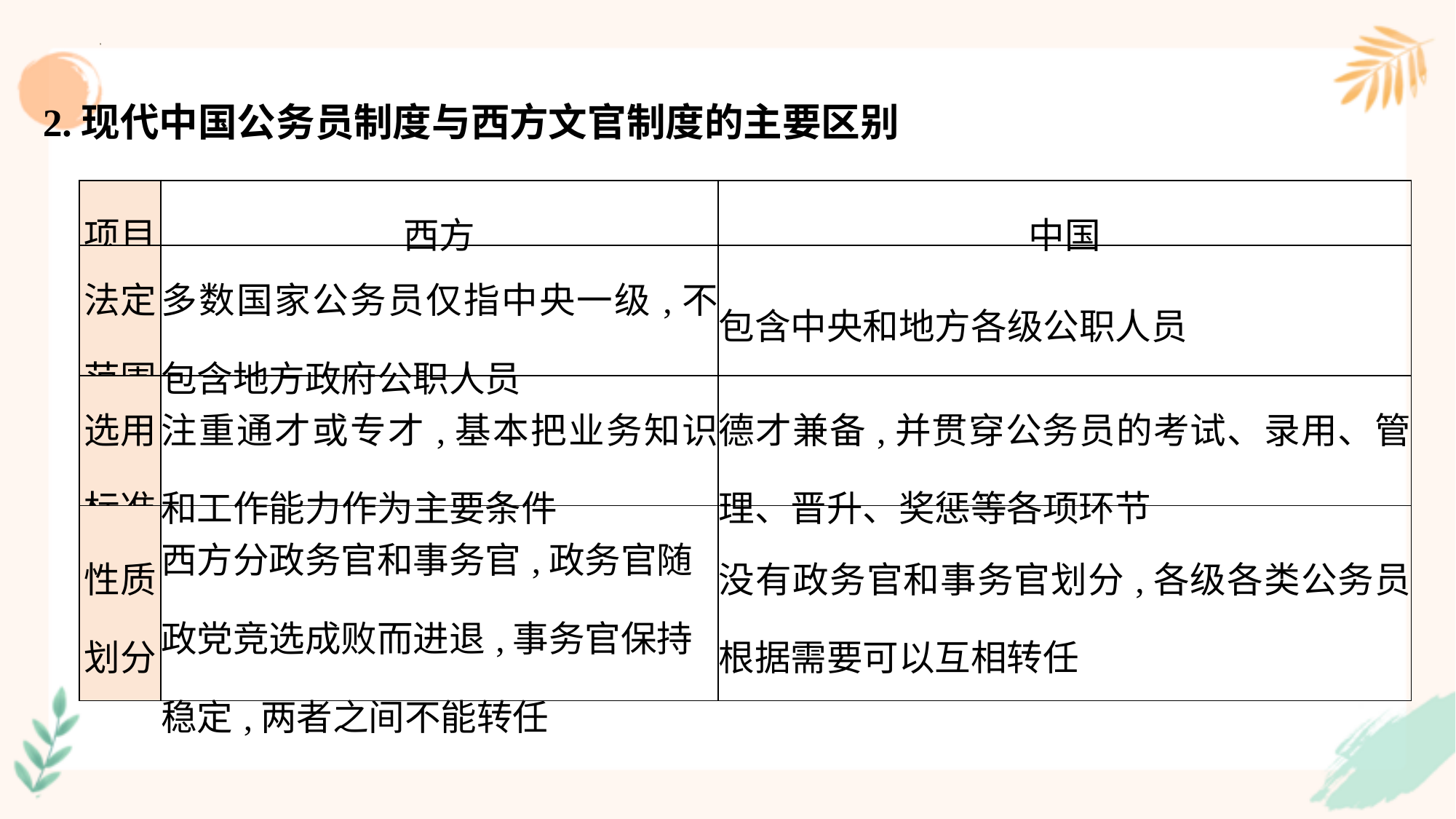

2.现代中国公务员制度与西方文官制度的主要区别
| 项目 | 西方 | 中国 |
| --- | --- | --- |
| 法定 范围 | 多数国家公务员仅指中央一级,不包含地方政府公职人员 | 包含中央和地方各级公职人员 |
| 选用 标准 | 注重通才或专才,基本把业务知识和工作能力作为主要条件 | 德才兼备,并贯穿公务员的考试、录用、管理、晋升、奖惩等各项环节 |
| 性质 划分 | 西方分政务官和事务官,政务官随 政党竞选成败而进退,事务官保持 稳定,两者之间不能转任 | 没有政务官和事务官划分,各级各类公务员根据需要可以互相转任 |